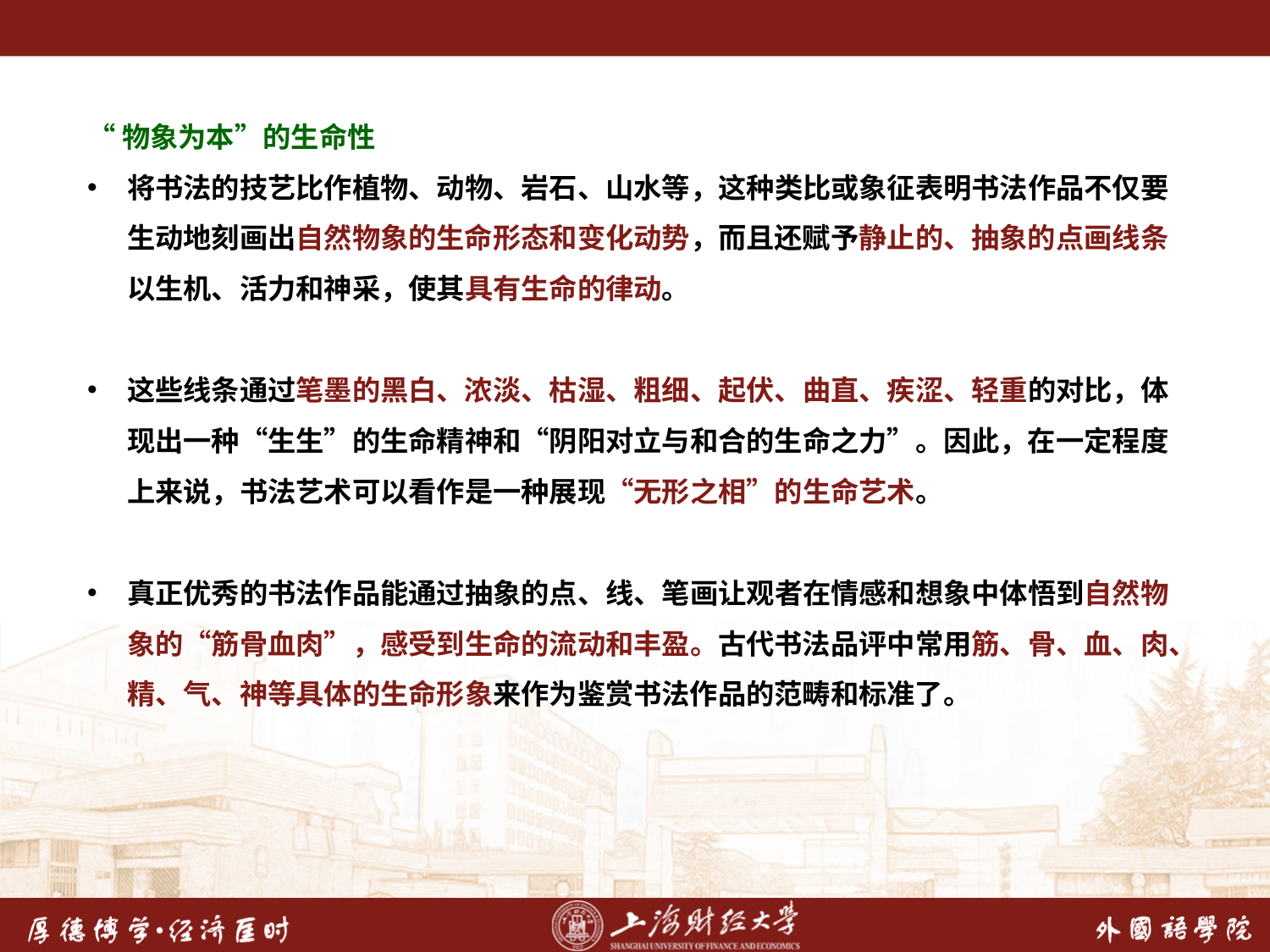

“物象为本”的生命性
将书法的技艺比作植物、动物、岩石、山水等，这种类比或象征表明书法作品不仅要生动地刻画出自然物象的生命形态和变化动势，而且还赋予静止的、抽象的点画线条以生机、活力和神采，使其具有生命的律动。

这些线条通过笔墨的黑白、浓淡、枯湿、粗细、起伏、曲直、疾涩、轻重的对比，体现出一种“生生”的生命精神和“阴阳对立与和合的生命之力”。因此，在一定程度上来说，书法艺术可以看作是一种展现“无形之相”的生命艺术。

真正优秀的书法作品能通过抽象的点、线、笔画让观者在情感和想象中体悟到自然物象的“筋骨血肉”，感受到生命的流动和丰盈。古代书法品评中常用筋、骨、血、肉、精、气、神等具体的生命形象来作为鉴赏书法作品的范畴和标准了。